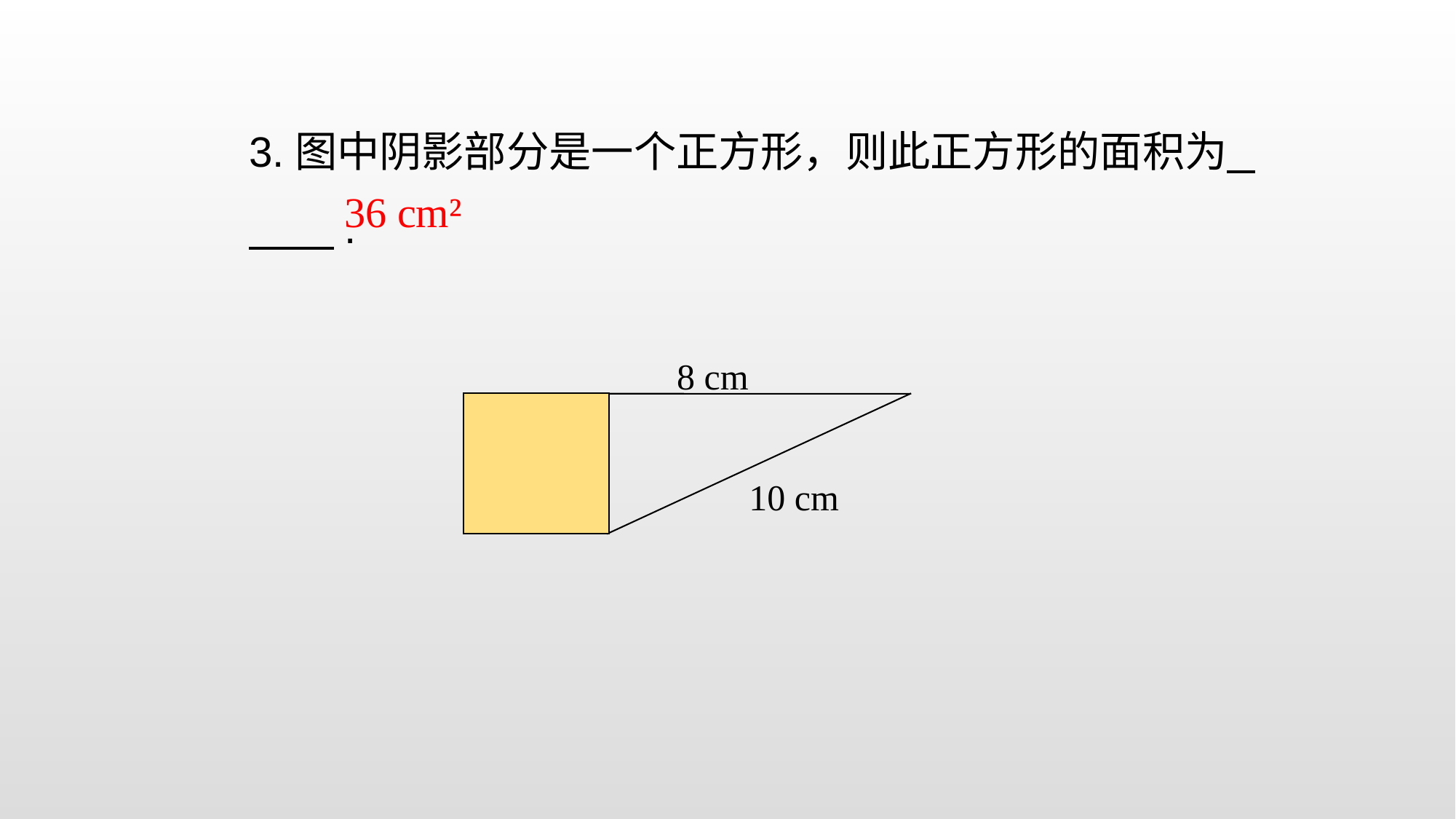

3.图中阴影部分是一个正方形，则此正方形的面积为             .
36 cm²
8 cm

10 cm